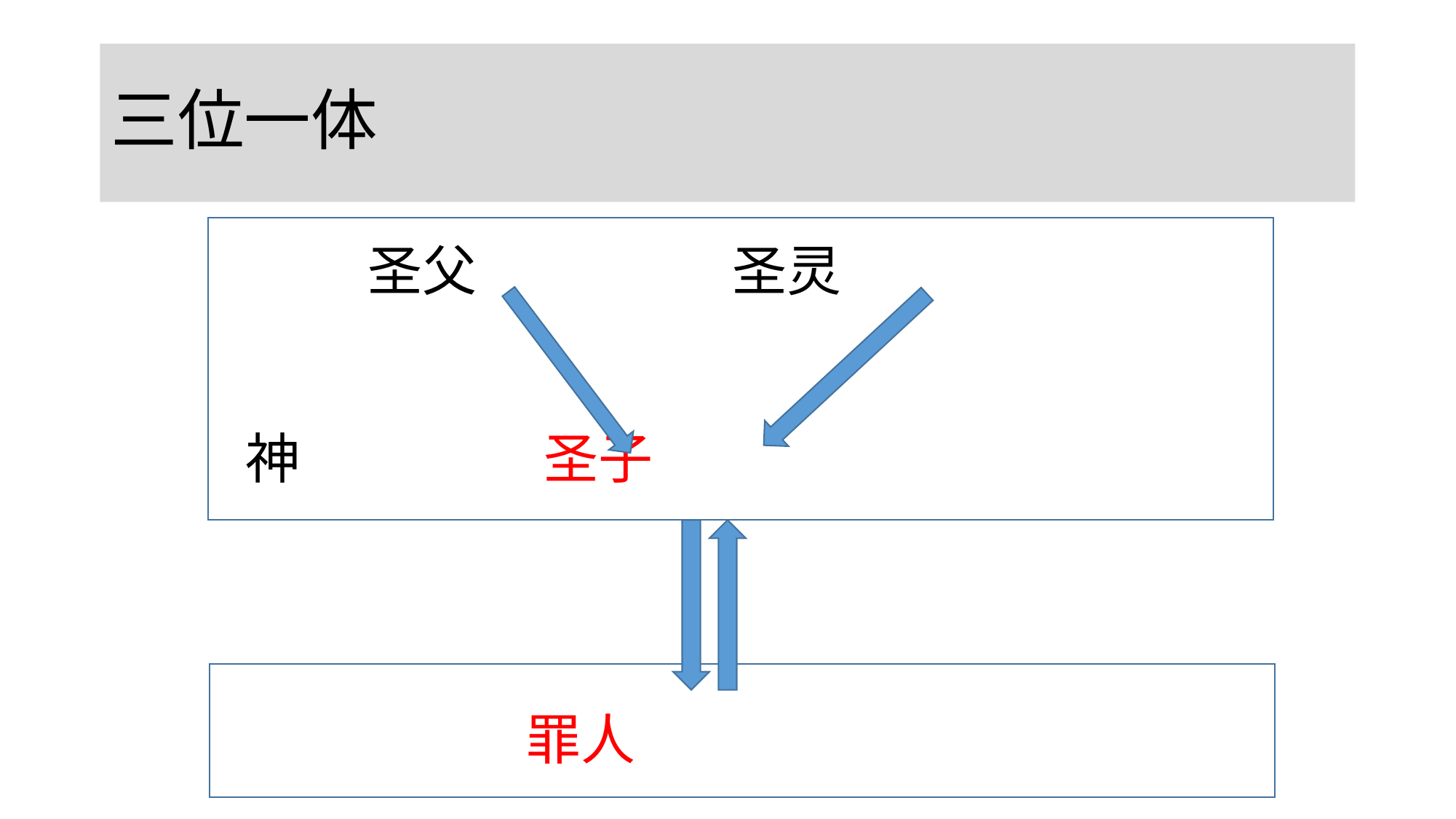

# 三位一体
                    圣父                     圣灵

          神                    圣子

                                 罪人